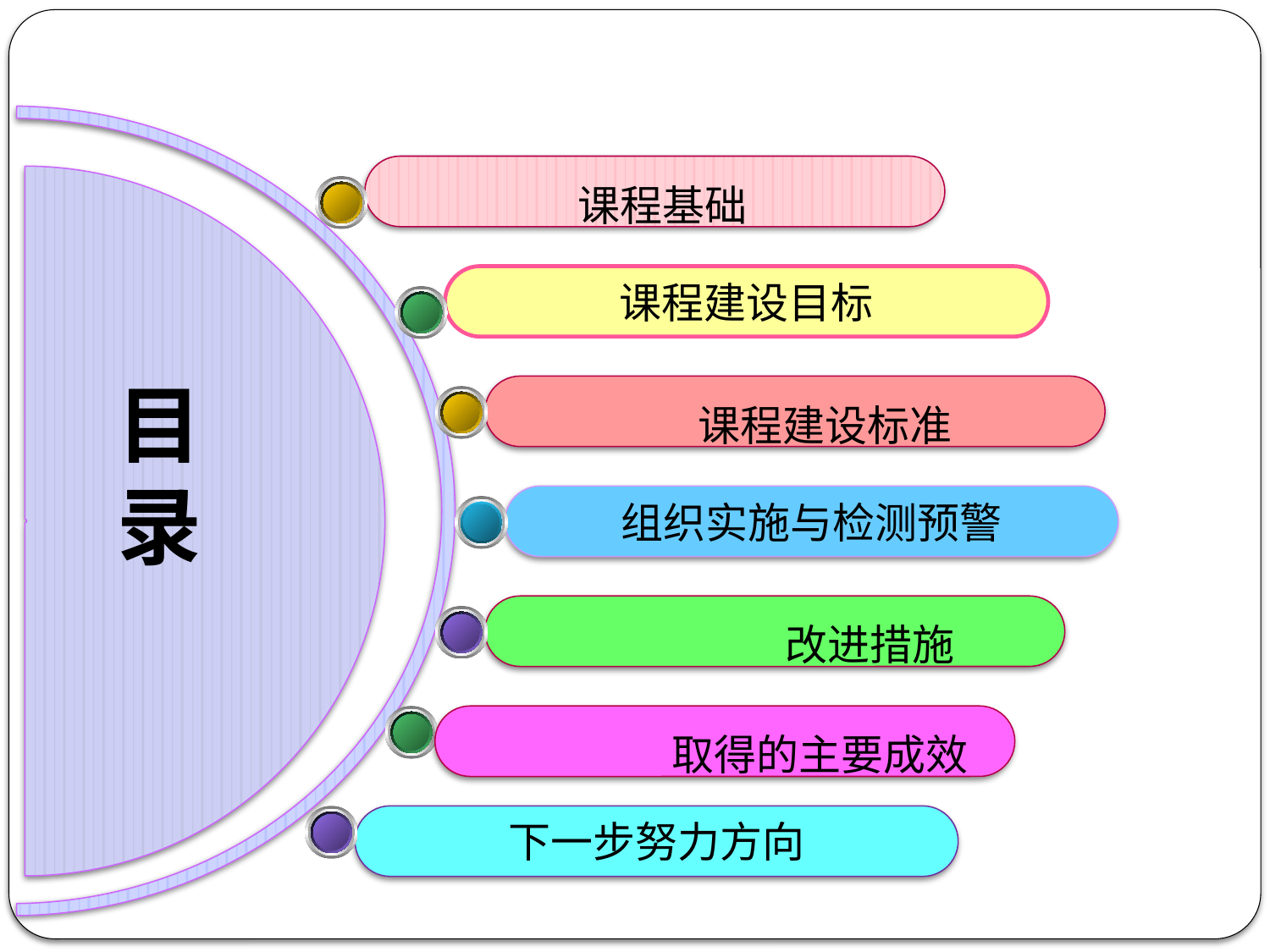

课程基础

课程建设目标

目录
课程建设标准

组织实施与检测预警

改进措施

取得的主要成效

下一步努力方向